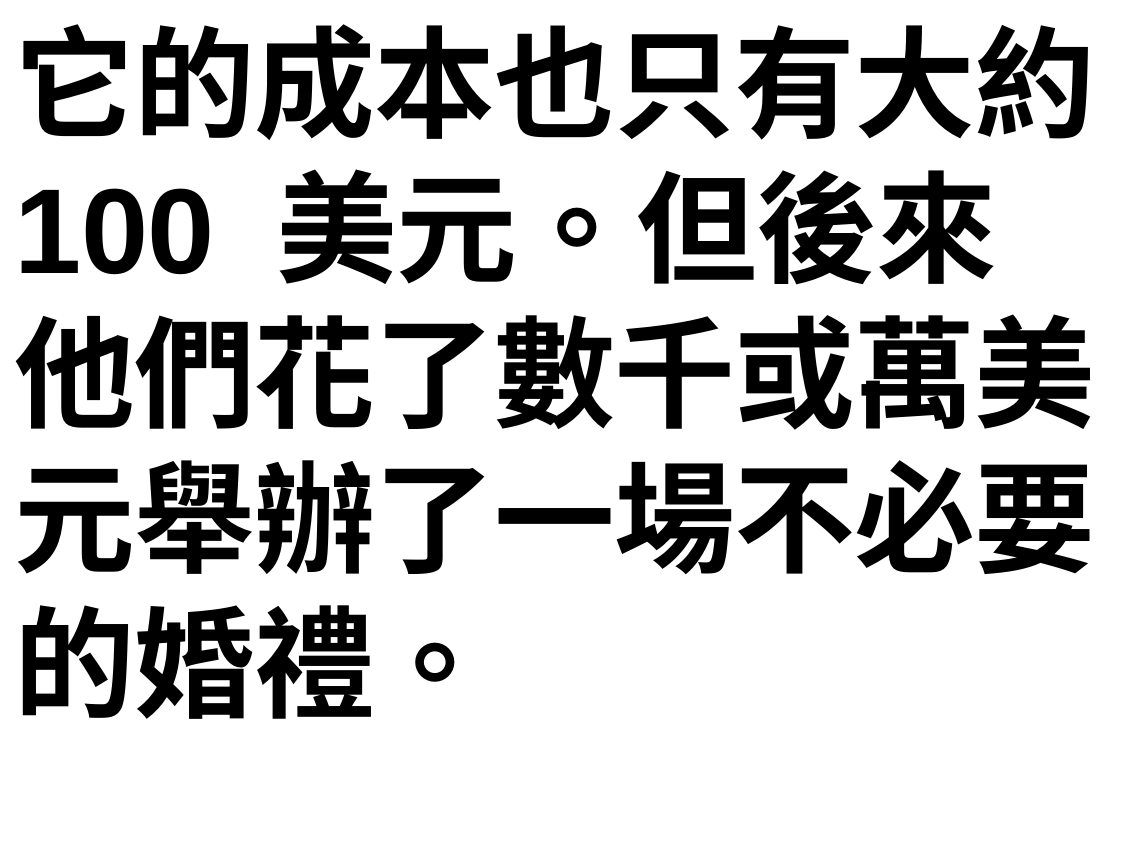

它的成本也只有大約 100 美元。但後來他們花了數千或萬美元舉辦了一場不必要的婚禮。